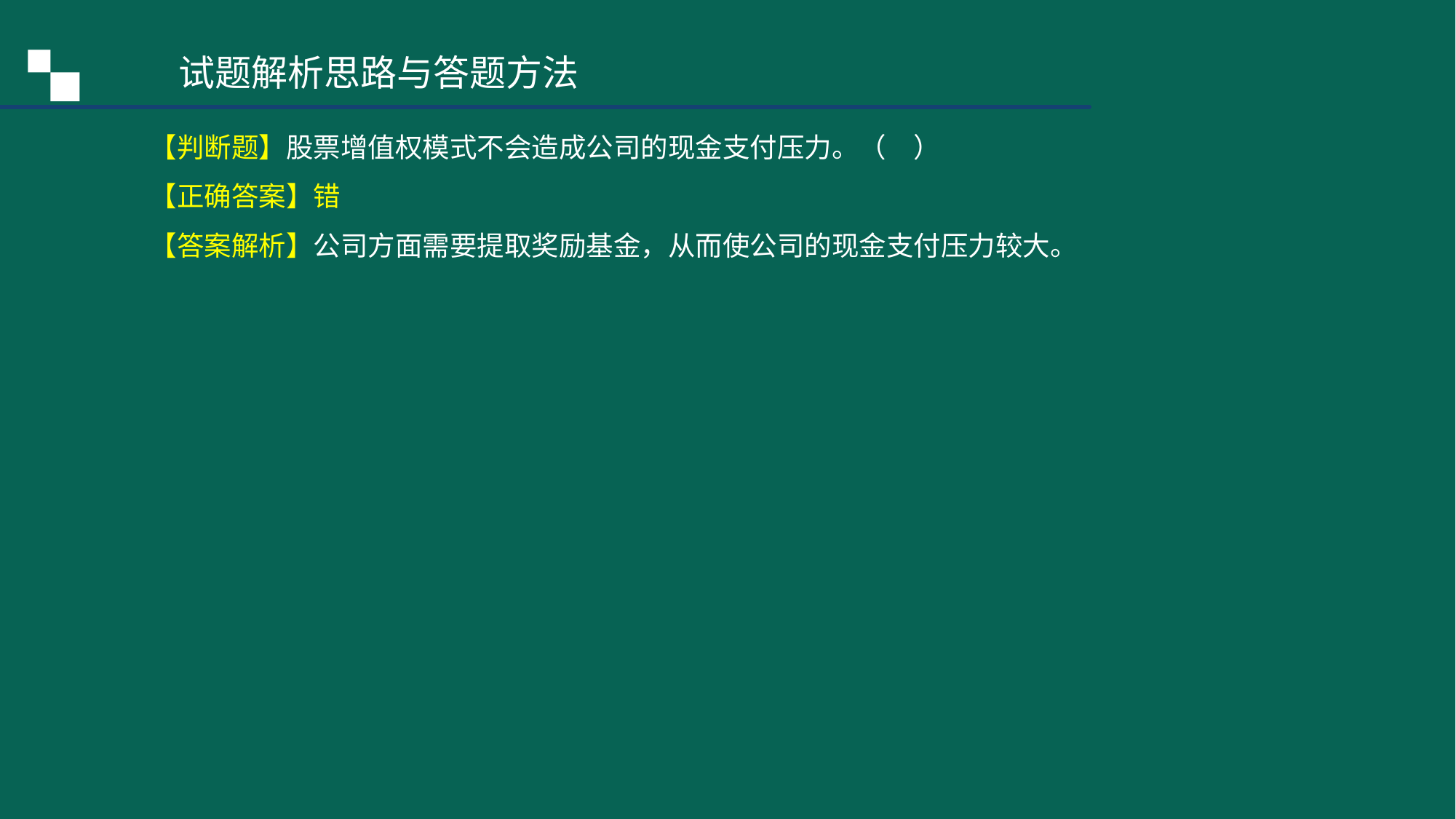

试题解析思路与答题方法
【判断题】股票增值权模式不会造成公司的现金支付压力。（　）
【正确答案】错
【答案解析】公司方面需要提取奖励基金，从而使公司的现金支付压力较大。